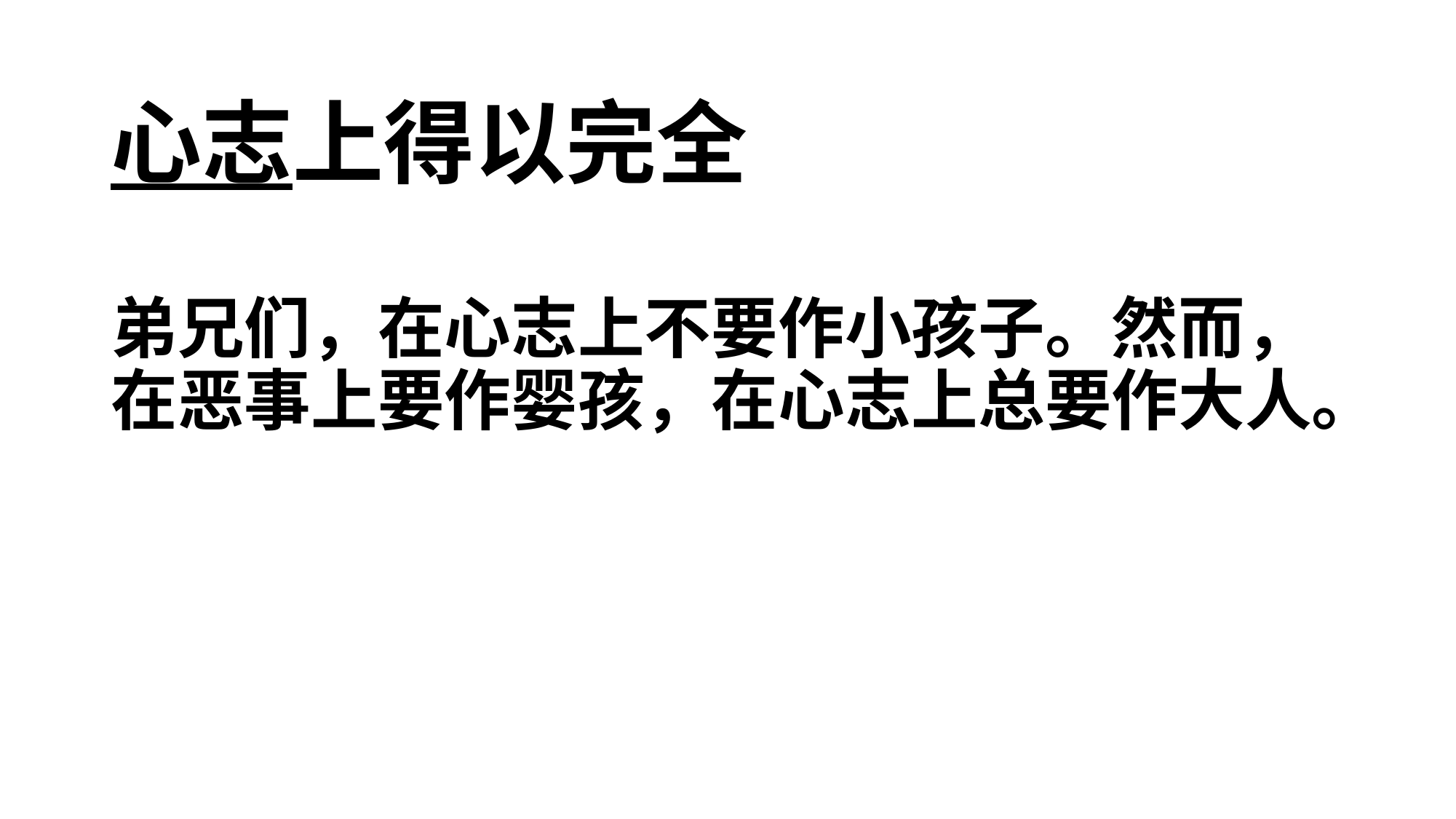

# 心志上得以完全 弟兄们，在心志上不要作小孩子。然而，在恶事上要作婴孩，在心志上总要作大人。